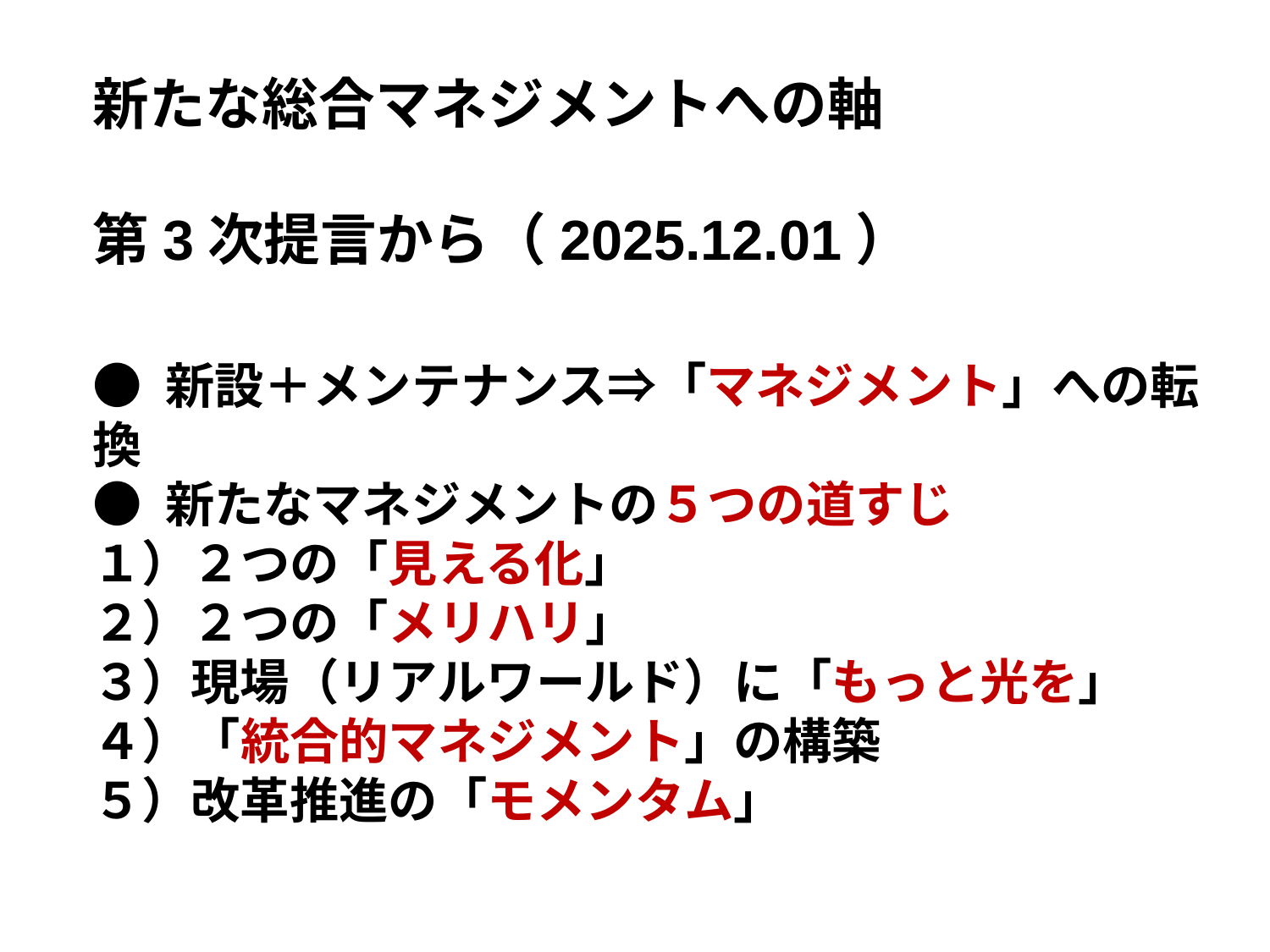

新たな総合マネジメントへの軸

第3次提言から（2025.12.01）

● 新設＋メンテナンス⇒「マネジメント」への転換
● 新たなマネジメントの５つの道すじ
１）２つの「見える化」
２）２つの「メリハリ」
３）現場（リアルワールド）に「もっと光を」
４）「統合的マネジメント」の構築
５）改革推進の「モメンタム」